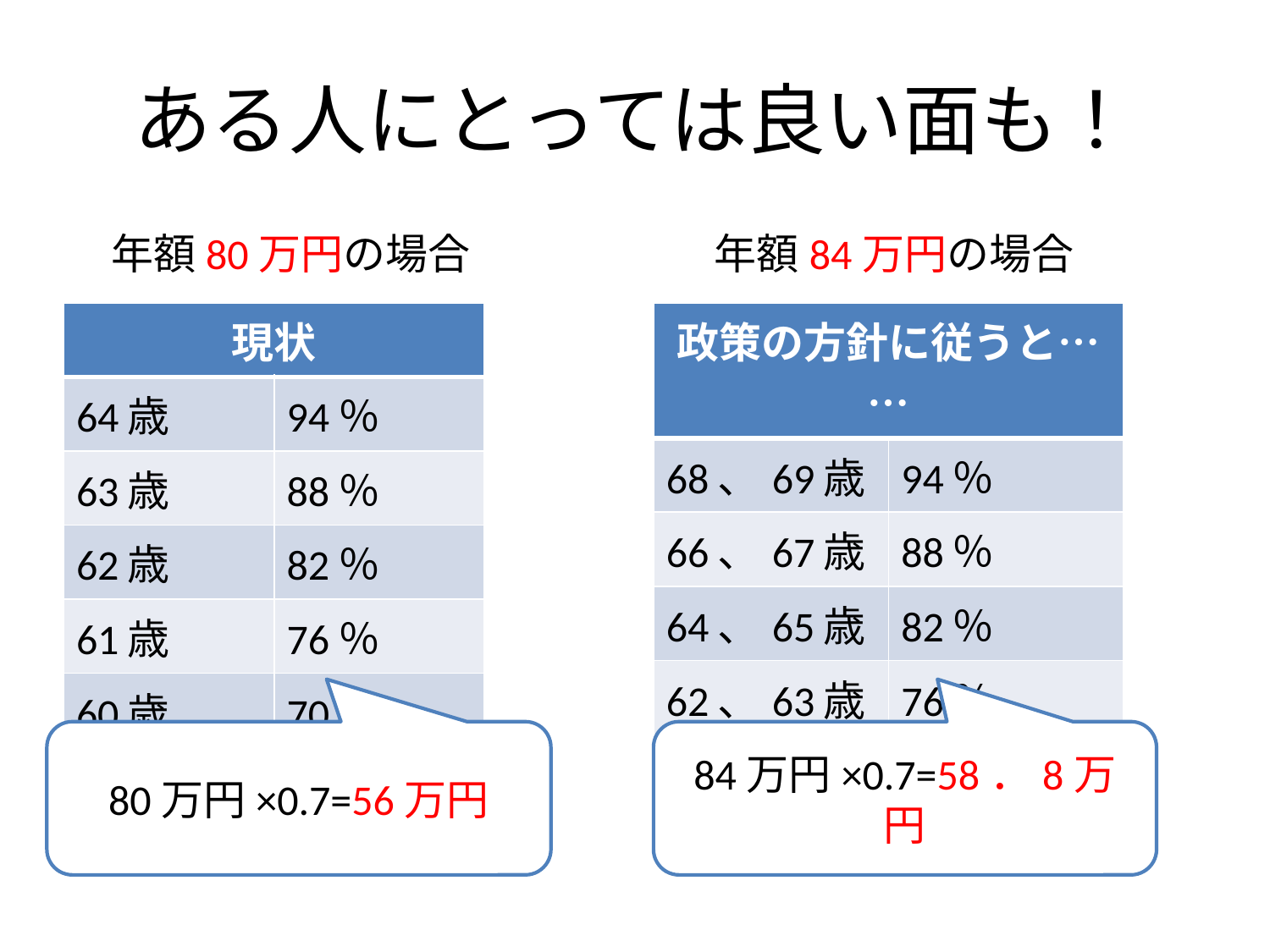

# ある人にとっては良い面も！
年額80万円の場合
年額84万円の場合
| 現状 |  |
| --- | --- |
| 64歳 | 94％ |
| 63歳 | 88％ |
| 62歳 | 82％ |
| 61歳 | 76％ |
| 60歳 | 70％ |
| 政策の方針に従うと…… |  |
| --- | --- |
| 68、69歳 | 94％ |
| 66、67歳 | 88％ |
| 64、65歳 | 82％ |
| 62、63歳 | 76％ |
| 60、61歳 | 70％ |
80万円×0.7=56万円
84万円×0.7=58．8万円